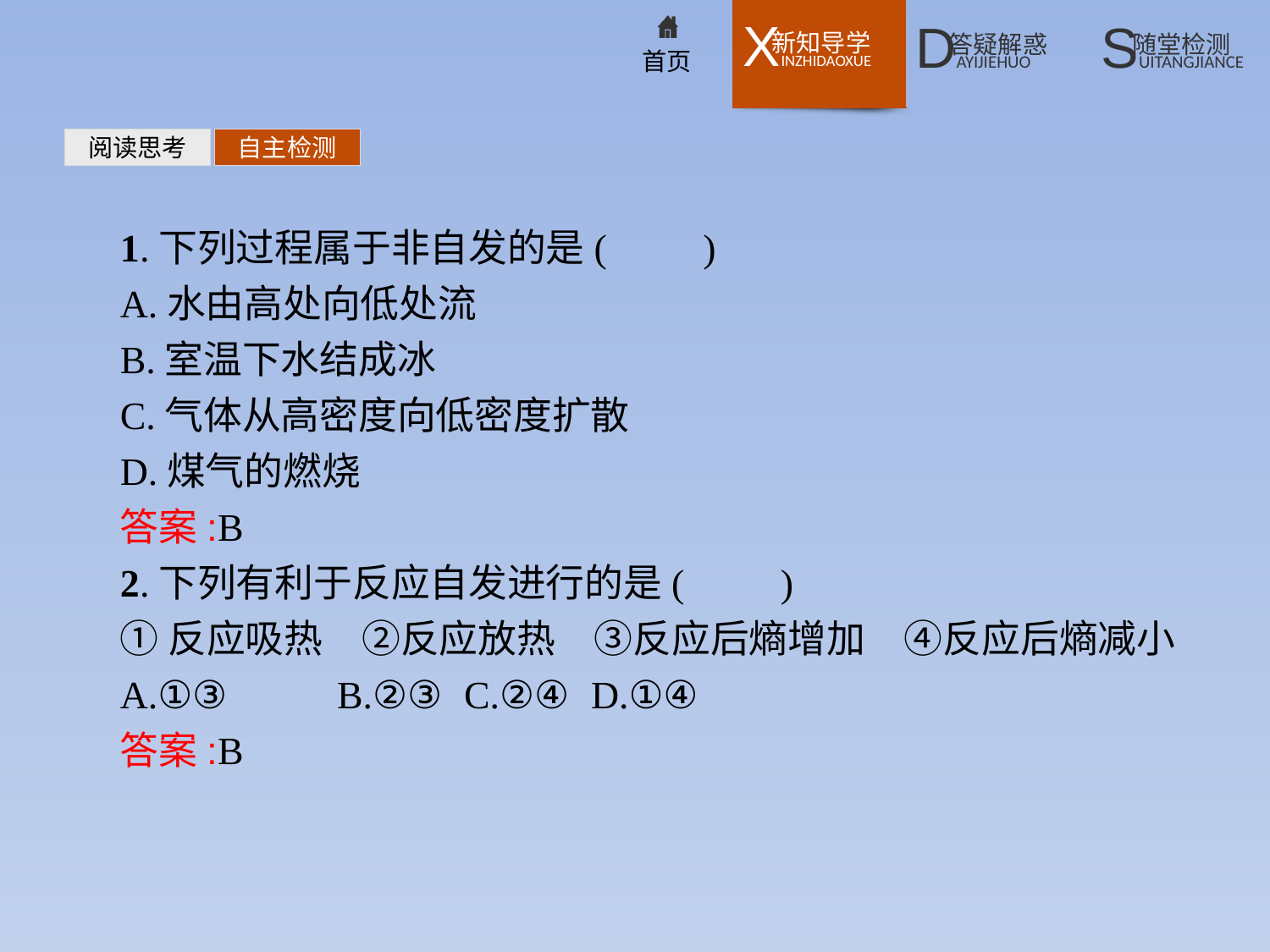

阅读思考
自主检测
1.下列过程属于非自发的是(　　)
A.水由高处向低处流
B.室温下水结成冰
C.气体从高密度向低密度扩散
D.煤气的燃烧
答案:B
2.下列有利于反应自发进行的是(　　)
①反应吸热　②反应放热　③反应后熵增加　④反应后熵减小
A.①③	B.②③	C.②④	D.①④
答案:B